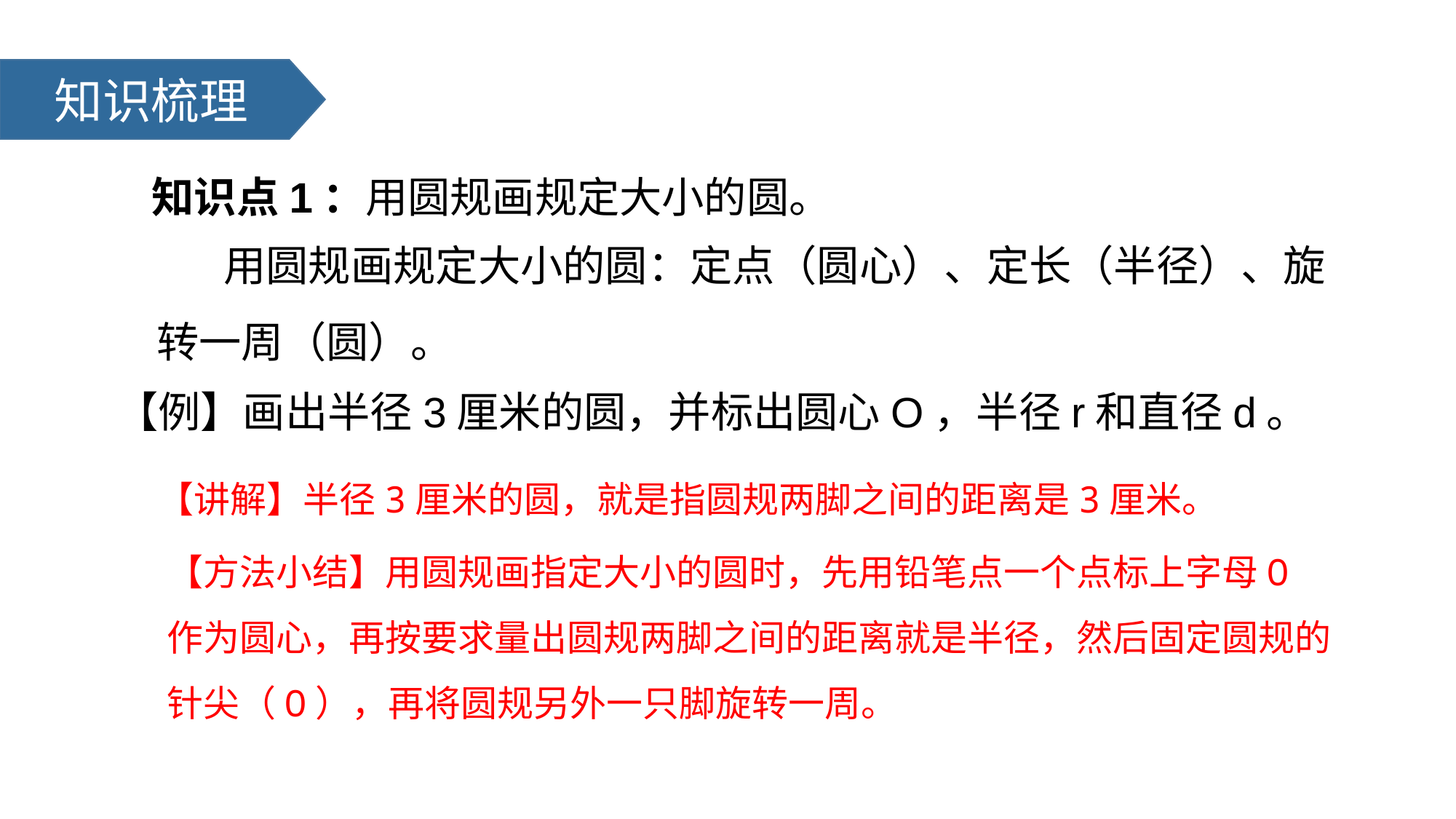

知识梳理
知识点1：用圆规画规定大小的圆。
      用圆规画规定大小的圆：定点（圆心）、定长（半径）、旋转一周（圆）。
【例】画出半径3厘米的圆，并标出圆心O，半径r和直径d。
【讲解】半径3厘米的圆，就是指圆规两脚之间的距离是3厘米。
【方法小结】用圆规画指定大小的圆时，先用铅笔点一个点标上字母O作为圆心，再按要求量出圆规两脚之间的距离就是半径，然后固定圆规的针尖（O），再将圆规另外一只脚旋转一周。